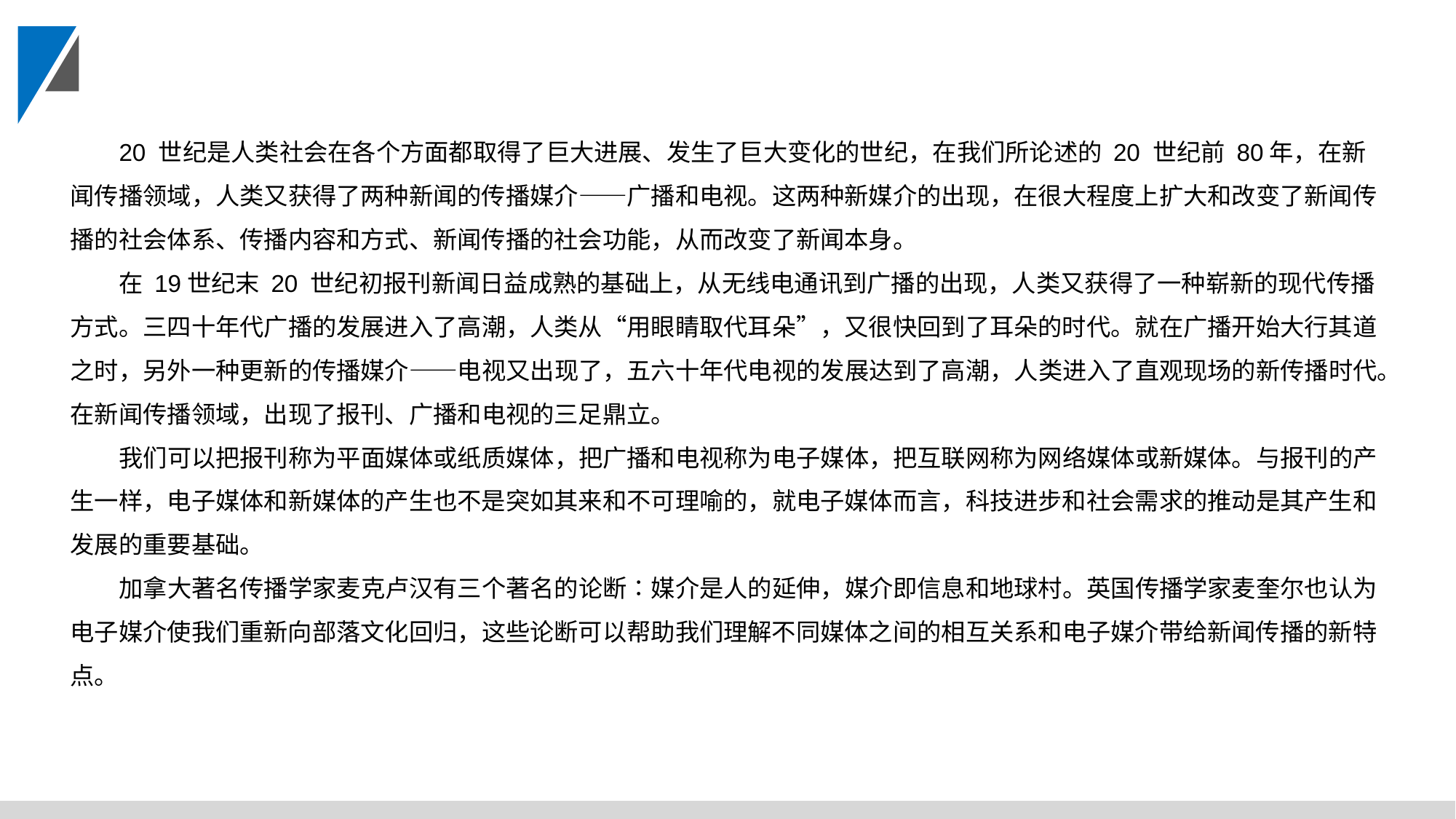

20 世纪是人类社会在各个方面都取得了巨大进展、发生了巨大变化的世纪，在我们所论述的 20 世纪前 80年，在新闻传播领域，人类又获得了两种新闻的传播媒介——广播和电视。这两种新媒介的出现，在很大程度上扩大和改变了新闻传播的社会体系、传播内容和方式、新闻传播的社会功能，从而改变了新闻本身。
在 19世纪末 20 世纪初报刊新闻日益成熟的基础上，从无线电通讯到广播的出现，人类又获得了一种崭新的现代传播方式。三四十年代广播的发展进入了高潮，人类从“用眼睛取代耳朵”，又很快回到了耳朵的时代。就在广播开始大行其道之时，另外一种更新的传播媒介——电视又出现了，五六十年代电视的发展达到了高潮，人类进入了直观现场的新传播时代。在新闻传播领域，出现了报刊、广播和电视的三足鼎立。
我们可以把报刊称为平面媒体或纸质媒体，把广播和电视称为电子媒体，把互联网称为网络媒体或新媒体。与报刊的产生一样，电子媒体和新媒体的产生也不是突如其来和不可理喻的，就电子媒体而言，科技进步和社会需求的推动是其产生和发展的重要基础。
加拿大著名传播学家麦克卢汉有三个著名的论断∶媒介是人的延伸，媒介即信息和地球村。英国传播学家麦奎尔也认为电子媒介使我们重新向部落文化回归，这些论断可以帮助我们理解不同媒体之间的相互关系和电子媒介带给新闻传播的新特点。